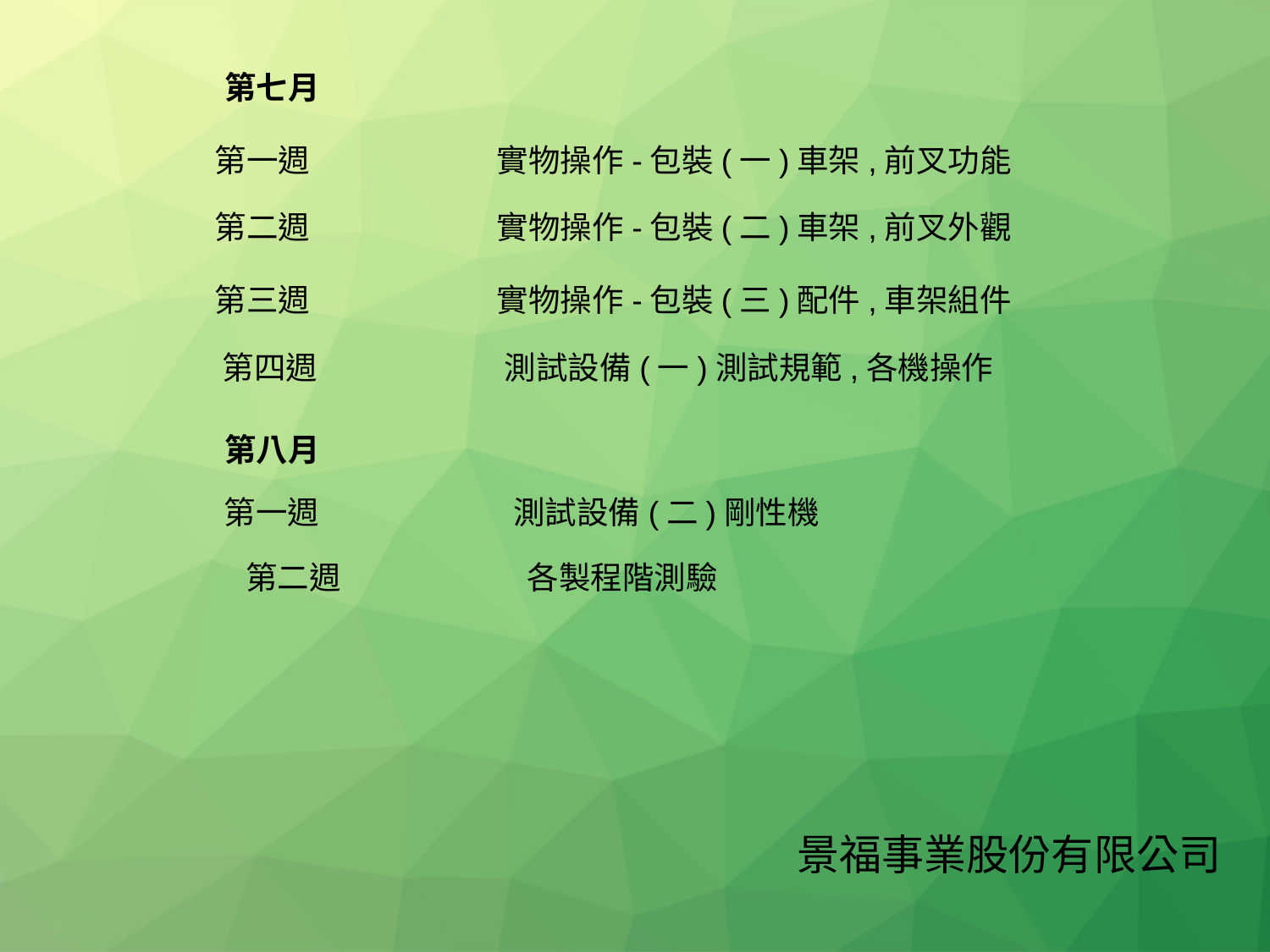

第七月
第一週                          實物操作-包裝(一)車架,前叉功能
第二週                          實物操作-包裝(二)車架,前叉外觀
第三週                          實物操作-包裝(三)配件,車架組件
第四週                          測試設備(一)測試規範,各機操作
第八月
第一週                           測試設備(二)剛性機

第二週                          各製程階測驗

景福事業股份有限公司